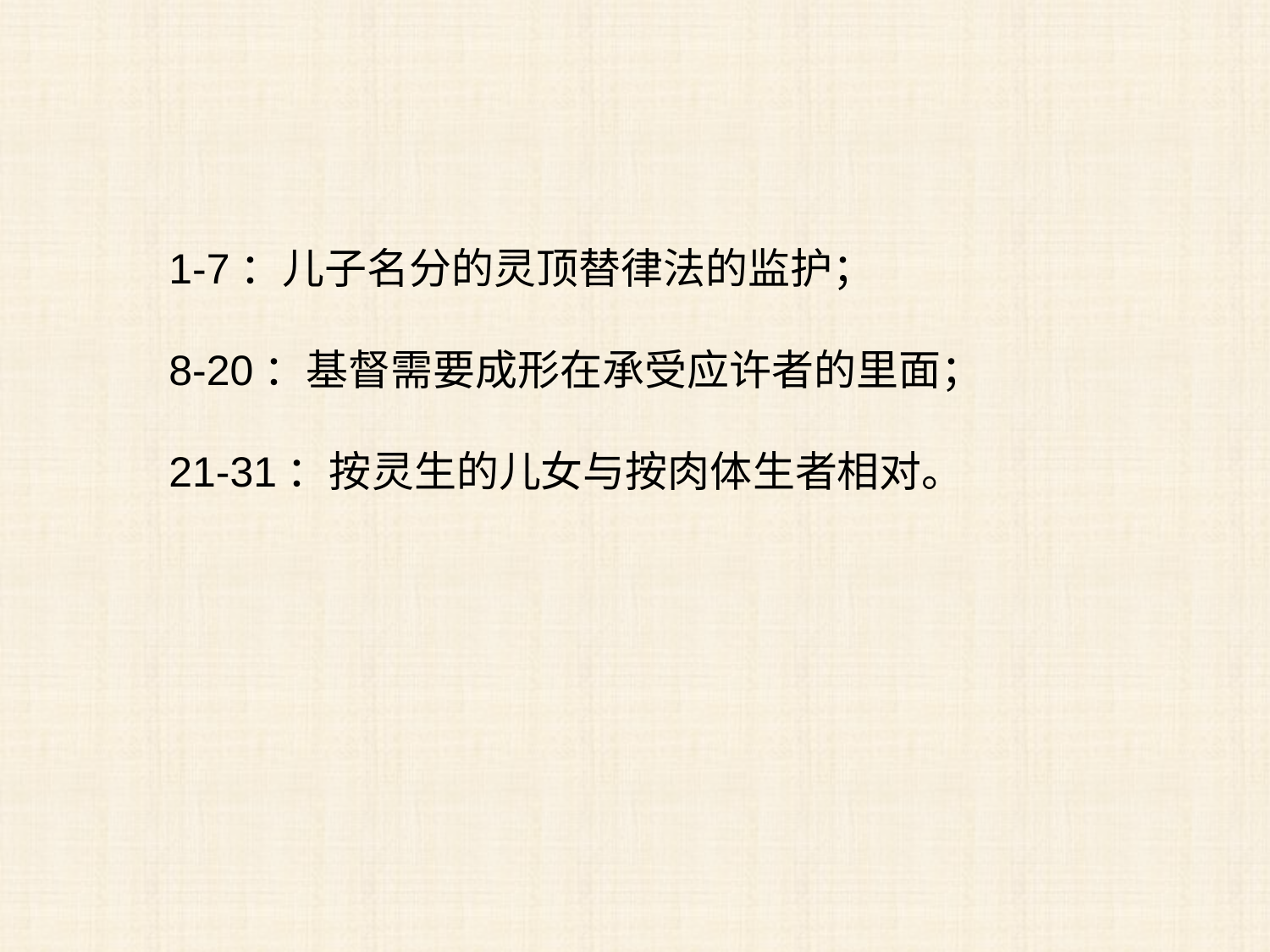

1-7：儿子名分的灵顶替律法的监护；
8-20：基督需要成形在承受应许者的里面；
21-31：按灵生的儿女与按肉体生者相对。